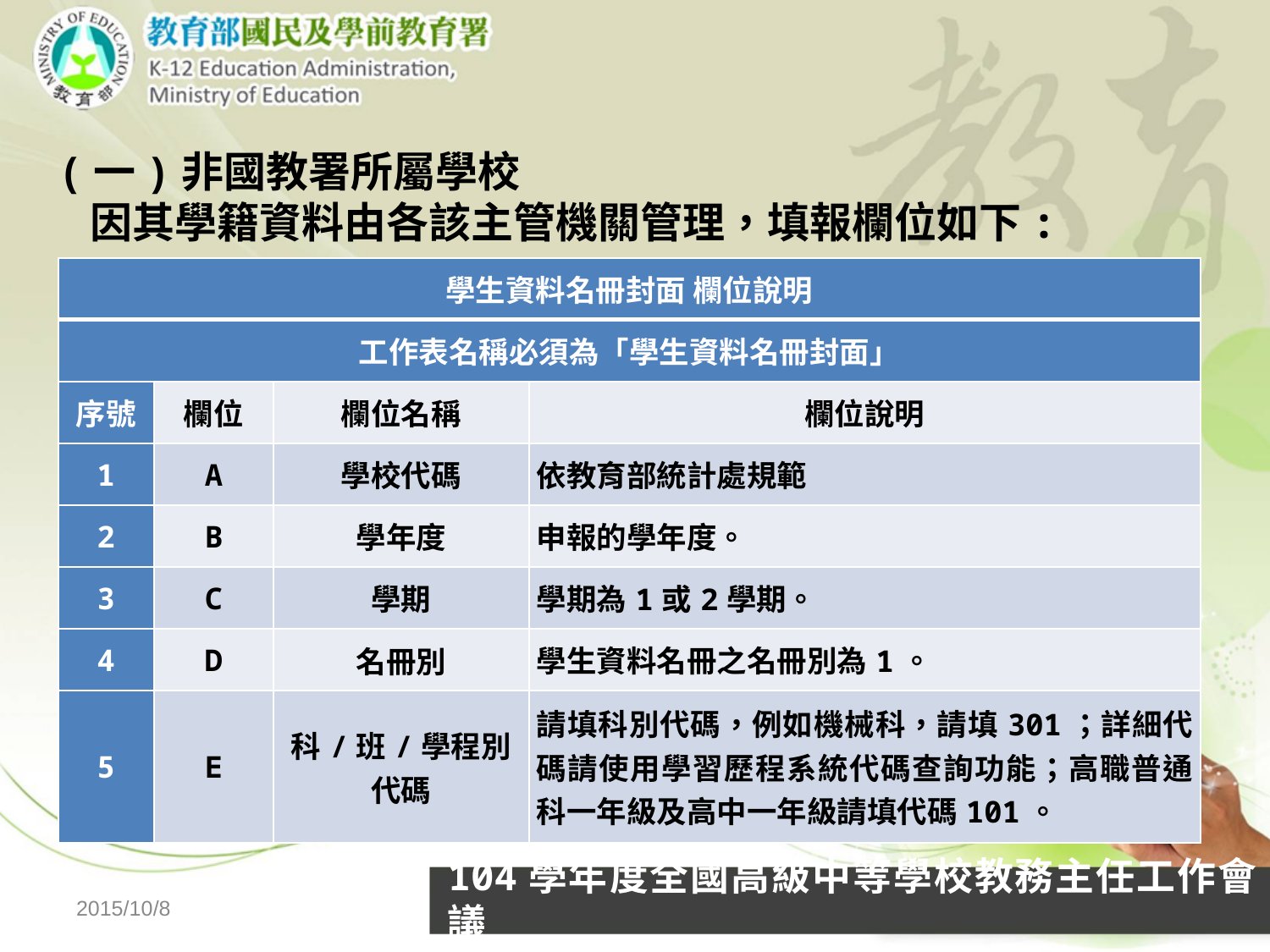

(一)非國教署所屬學校
     因其學籍資料由各該主管機關管理，填報欄位如下:
| 學生資料名冊封面 欄位說明 |  |  |  |
| --- | --- | --- | --- |
| 工作表名稱必須為「學生資料名冊封面」 |  |  |  |
| 序號 | 欄位 | 欄位名稱 | 欄位說明 |
| 1 | A | 學校代碼 | 依教育部統計處規範 |
| 2 | B | 學年度 | 申報的學年度。 |
| 3 | C | 學期 | 學期為1或2學期。 |
| 4 | D | 名冊別 | 學生資料名冊之名冊別為1。 |
| 5 | E | 科/班/學程別代碼 | 請填科別代碼，例如機械科，請填301；詳細代碼請使用學習歷程系統代碼查詢功能；高職普通科一年級及高中一年級請填代碼101。 |
104學年度全國高級中等學校教務主任工作會議
2015/10/8
北區校長會議-1030819
15